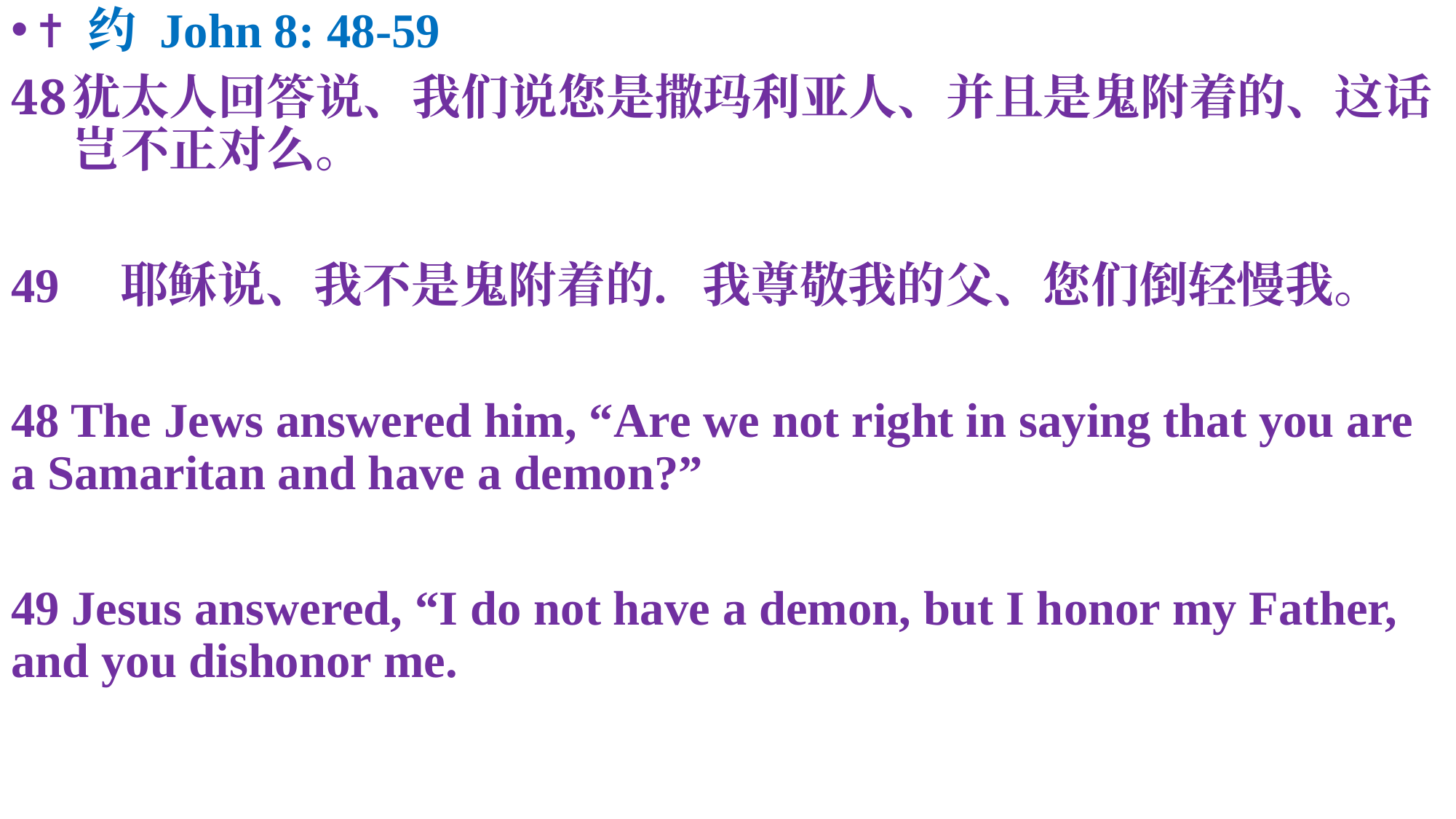

✝️ 约 John 8: 48-59
犹太人回答说、我们说您是撒玛利亚人、并且是鬼附着的、这话岂不正对么。

49	耶稣说、我不是鬼附着的．我尊敬我的父、您们倒轻慢我。

48 The Jews answered him, “Are we not right in saying that you are a Samaritan and have a demon?”

49 Jesus answered, “I do not have a demon, but I honor my Father, and you dishonor me.